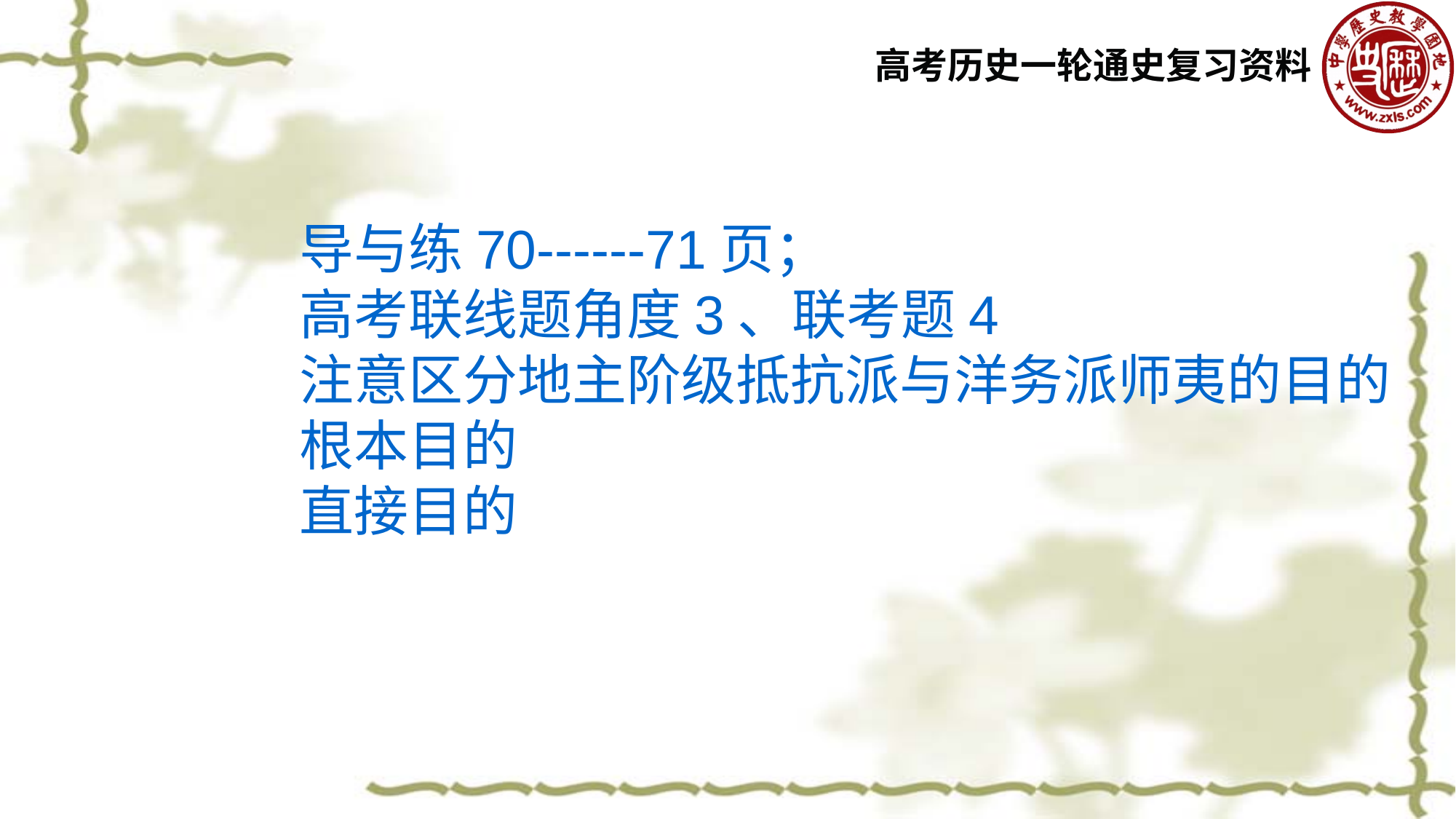

导与练70------71页；
高考联线题角度3、联考题4
注意区分地主阶级抵抗派与洋务派师夷的目的
根本目的
直接目的